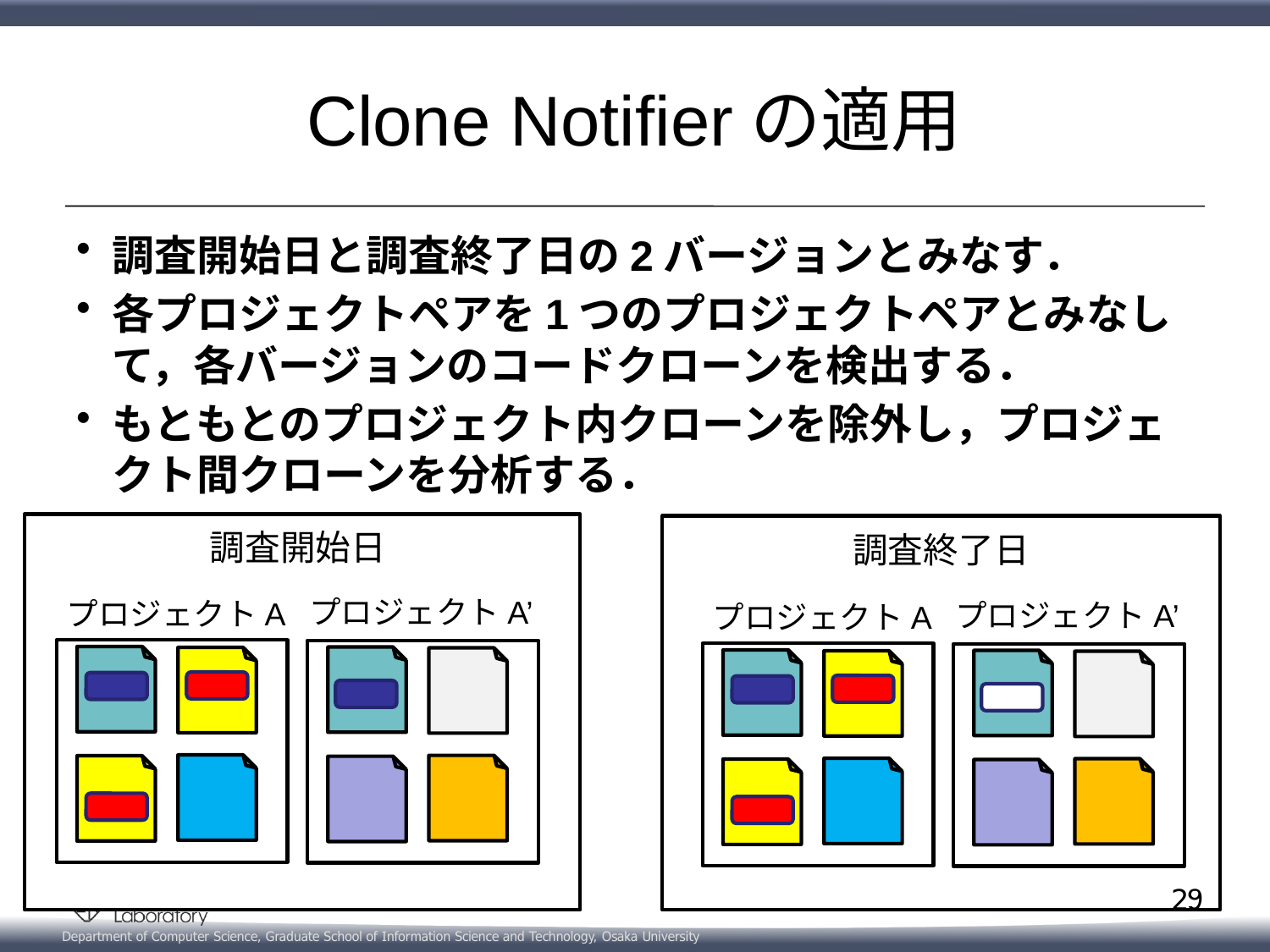

# Clone Notifierの適用
調査開始日と調査終了日の2バージョンとみなす．
各プロジェクトペアを1つのプロジェクトペアとみなして，各バージョンのコードクローンを検出する．
もともとのプロジェクト内クローンを除外し，プロジェクト間クローンを分析する．

調査開始日
調査終了日
プロジェクトA’
プロジェクトA
プロジェクトA’
プロジェクトA

29